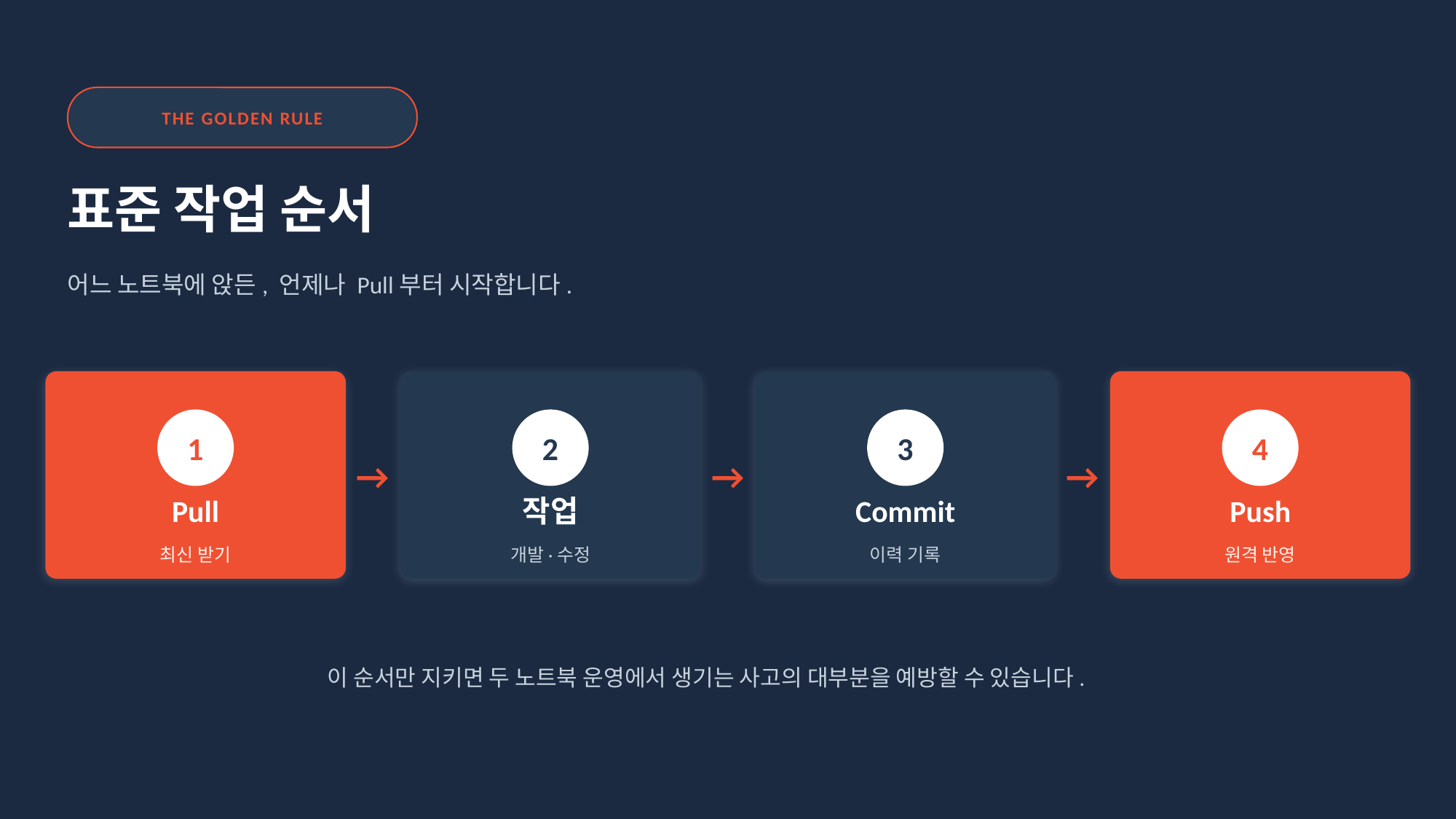

THE GOLDEN RULE
표준 작업 순서
어느 노트북에 앉든, 언제나 Pull부터 시작합니다.

1

2

3

4
→
→
→
Pull
작업
Commit
Push
최신 받기
개발·수정
이력 기록
원격 반영
이 순서만 지키면 두 노트북 운영에서 생기는 사고의 대부분을 예방할 수 있습니다.